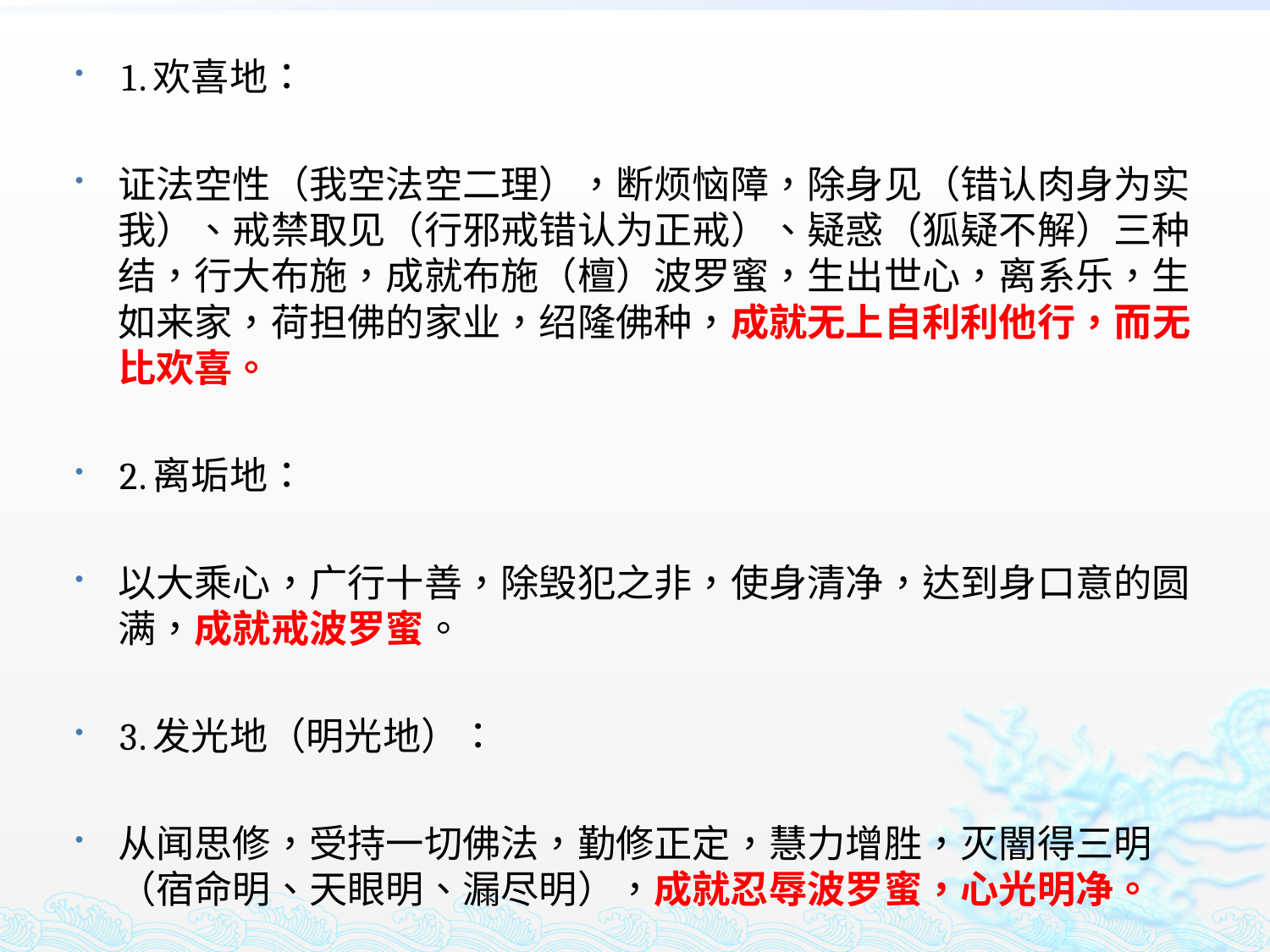

1.欢喜地：

证法空性（我空法空二理），断烦恼障，除身见（错认肉身为实我）、戒禁取见（行邪戒错认为正戒）、疑惑（狐疑不解）三种结，行大布施，成就布施（檀）波罗蜜，生出世心，离系乐，生如来家，荷担佛的家业，绍隆佛种，成就无上自利利他行，而无比欢喜。

2.离垢地：

以大乘心，广行十善，除毁犯之非，使身清净，达到身口意的圆满，成就戒波罗蜜。

3.发光地（明光地）：

从闻思修，受持一切佛法，勤修正定，慧力增胜，灭闇得三明（宿命明、天眼明、漏尽明），成就忍辱波罗蜜，心光明净。